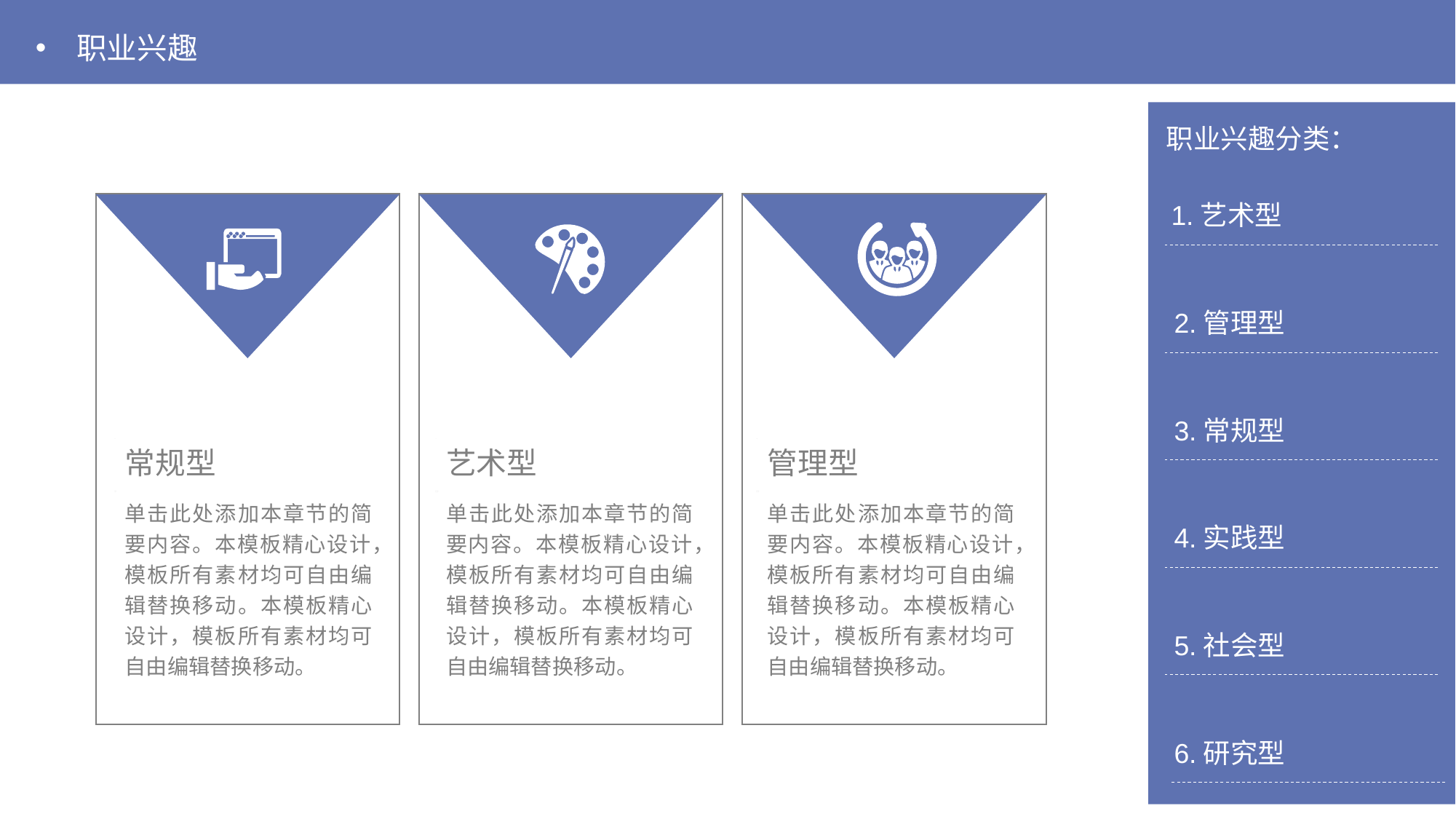

职业兴趣

职业兴趣分类：

1.艺术型

2.管理型
3.常规型
常规型
艺术型
管理型
单击此处添加本章节的简要内容。本模板精心设计，模板所有素材均可自由编辑替换移动。本模板精心设计，模板所有素材均可自由编辑替换移动。
单击此处添加本章节的简要内容。本模板精心设计，模板所有素材均可自由编辑替换移动。本模板精心设计，模板所有素材均可自由编辑替换移动。
单击此处添加本章节的简要内容。本模板精心设计，模板所有素材均可自由编辑替换移动。本模板精心设计，模板所有素材均可自由编辑替换移动。
4.实践型
5.社会型
6.研究型